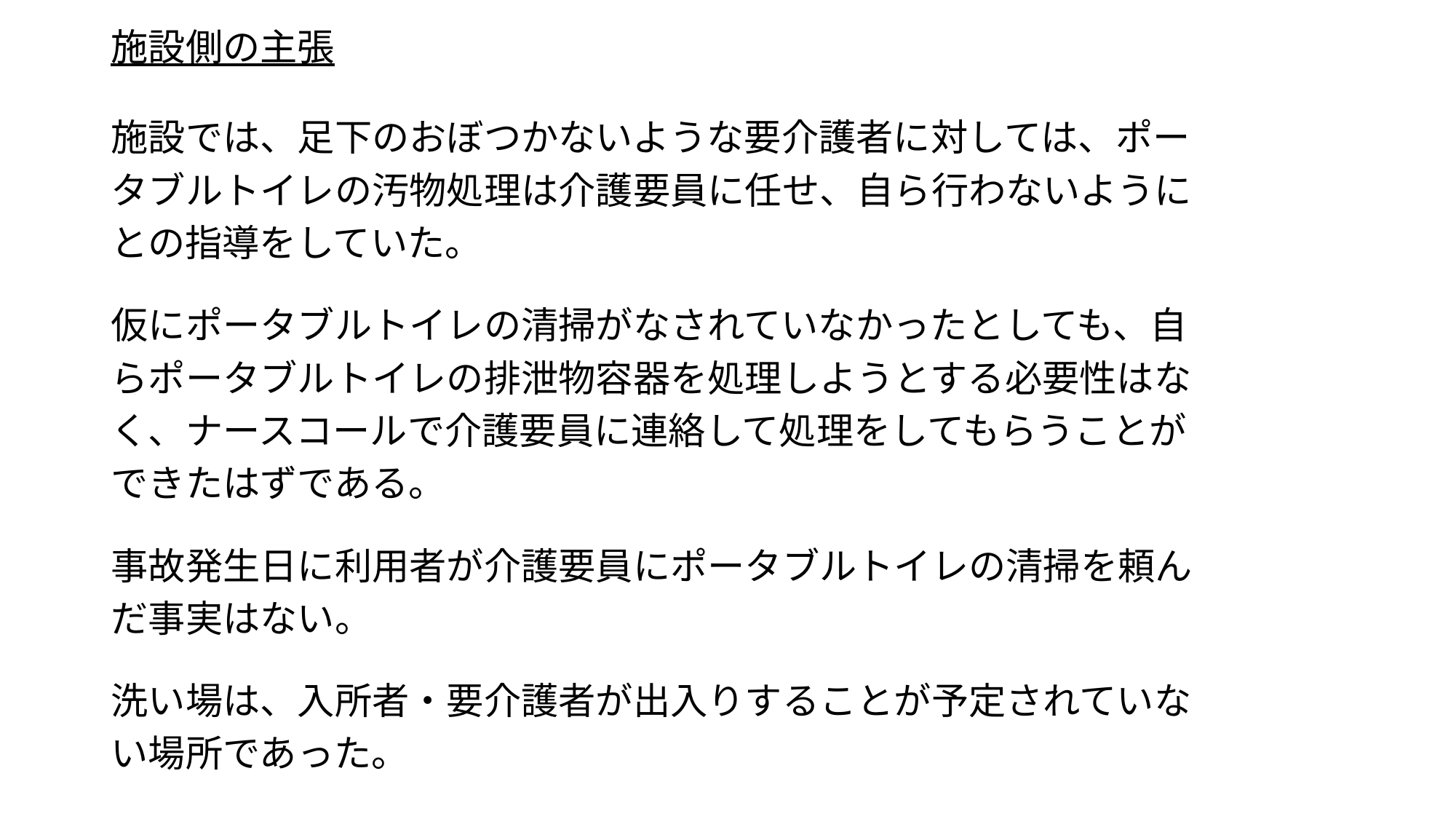

施設側の主張

施設では、足下のおぼつかないような要介護者に対しては、ポー
タブルトイレの汚物処理は介護要員に任せ、自ら行わないように
との指導をしていた。

仮にポータブルトイレの清掃がなされていなかったとしても、自
らポータブルトイレの排泄物容器を処理しようとする必要性はな
く、ナースコールで介護要員に連絡して処理をしてもらうことが
できたはずである。

事故発生日に利用者が介護要員にポータブルトイレの清掃を頼ん
だ事実はない。

洗い場は、入所者・要介護者が出入りすることが予定されていな
い場所であった。